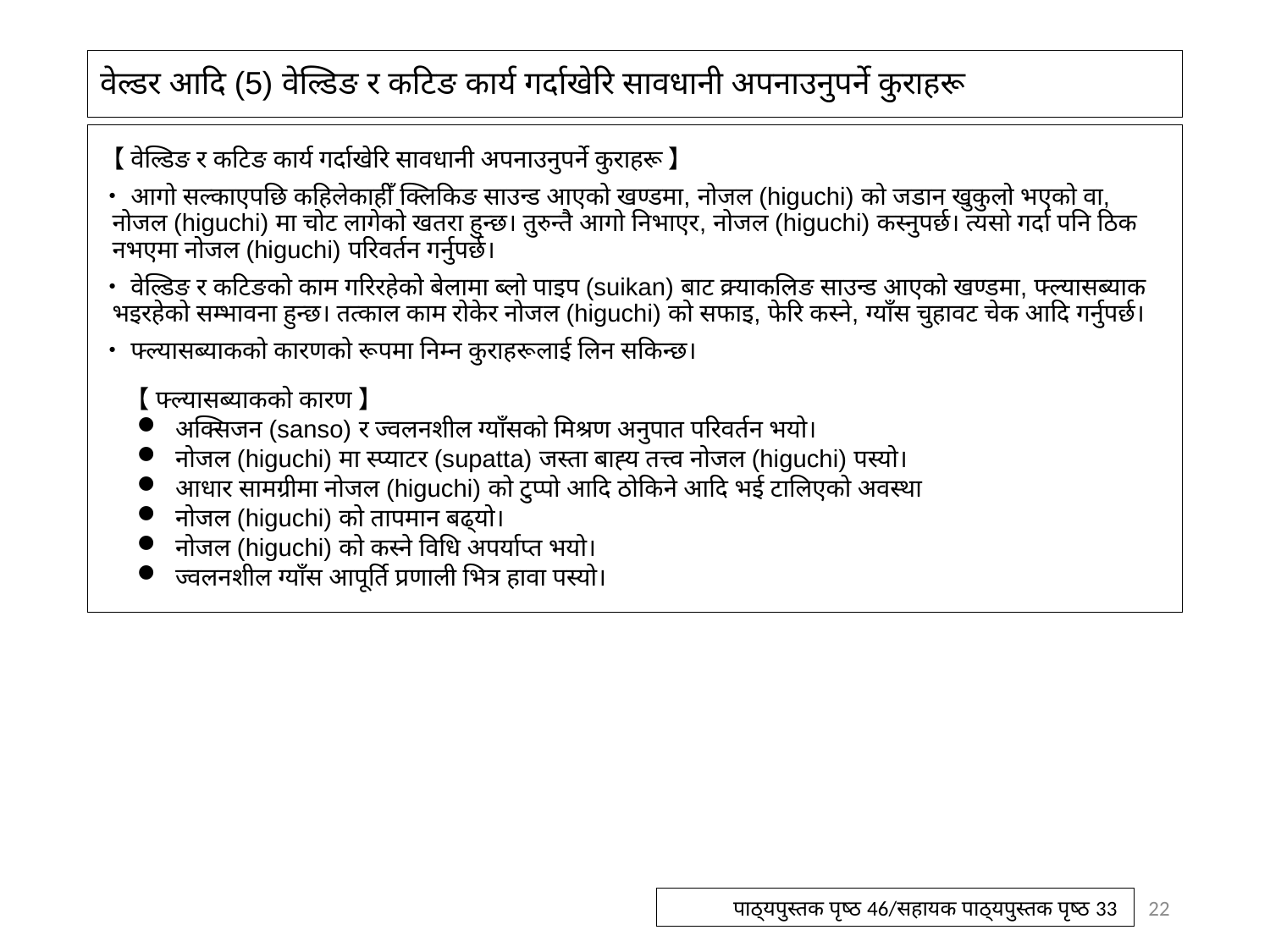

# वेल्डर आदि (5) वेल्डिङ र कटिङ कार्य गर्दाखेरि सावधानी अपनाउनुपर्ने कुराहरू
【वेल्डिङ र कटिङ कार्य गर्दाखेरि सावधानी अपनाउनुपर्ने कुराहरू】
・आगो सल्काएपछि कहिलेकाहीँ क्लिकिङ साउन्ड आएको खण्डमा, नोजल (higuchi) को जडान खुकुलो भएको वा, नोजल (higuchi) मा चोट लागेको खतरा हुन्छ। तुरुन्तै आगो निभाएर, नोजल (higuchi) कस्नुपर्छ। त्यसो गर्दा पनि ठिक नभएमा नोजल (higuchi) परिवर्तन गर्नुपर्छ।
・वेल्डिङ र कटिङको काम गरिरहेको बेलामा ब्लो पाइप (suikan) बाट क्र्याकलिङ साउन्ड आएको खण्डमा, फ्ल्यासब्याक भइरहेको सम्भावना हुन्छ। तत्काल काम रोकेर नोजल (higuchi) को सफाइ, फेरि कस्ने, ग्याँस चुहावट चेक आदि गर्नुपर्छ।
・फ्ल्यासब्याकको कारणको रूपमा निम्न कुराहरूलाई लिन सकिन्छ।

【फ्ल्यासब्याकको कारण】
अक्सिजन (sanso) र ज्वलनशील ग्याँसको मिश्रण अनुपात परिवर्तन भयो।
नोजल (higuchi) मा स्प्याटर (supatta) जस्ता बाह्य तत्त्व नोजल (higuchi) पस्यो।
आधार सामग्रीमा नोजल (higuchi) को टुप्पो आदि ठोकिने आदि भई टालिएको अवस्था
नोजल (higuchi) को तापमान बढ्यो।
नोजल (higuchi) को कस्ने विधि अपर्याप्त भयो।
ज्वलनशील ग्याँस आपूर्ति प्रणाली भित्र हावा पस्यो।
22
पाठ्यपुस्तक पृष्ठ 46/सहायक पाठ्यपुस्तक पृष्ठ 33